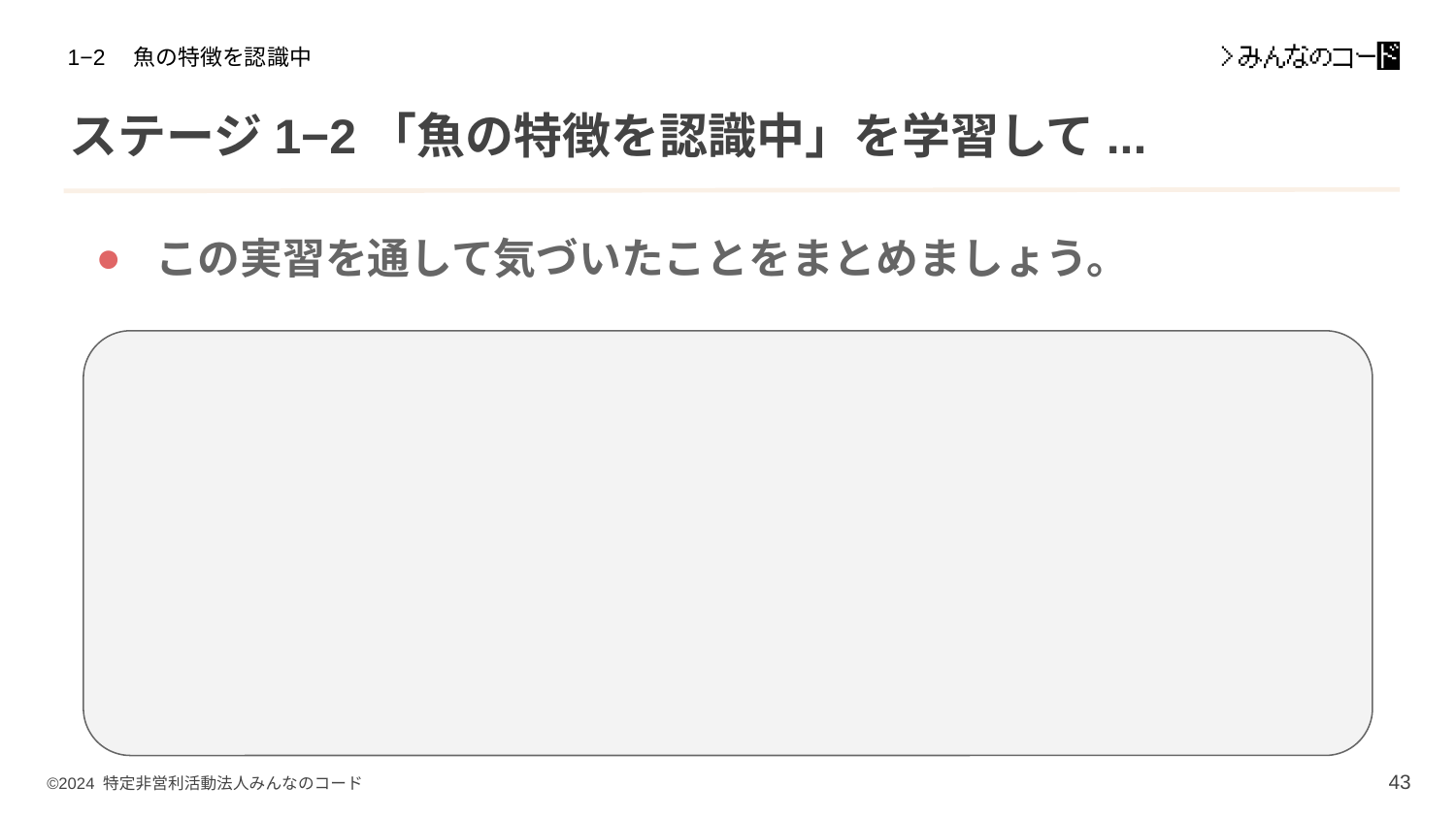

1−2　魚の特徴を認識中
# ステージ1−2「魚の特徴を認識中」を学習して...
この実習を通して気づいたことをまとめましょう。